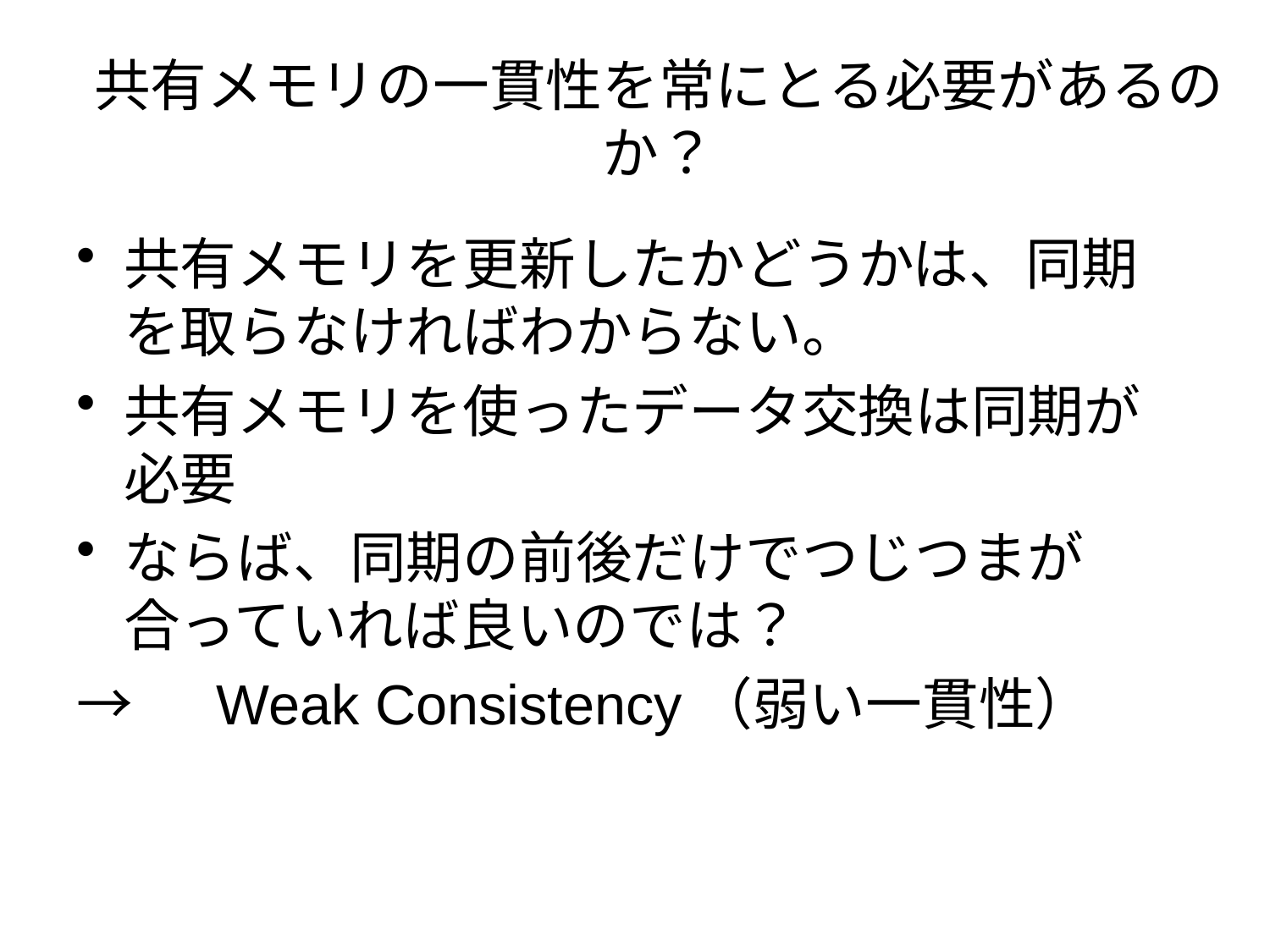

# 共有メモリの一貫性を常にとる必要があるのか？
共有メモリを更新したかどうかは、同期を取らなければわからない。
共有メモリを使ったデータ交換は同期が必要
ならば、同期の前後だけでつじつまが合っていれば良いのでは？
→　Weak Consistency（弱い一貫性）